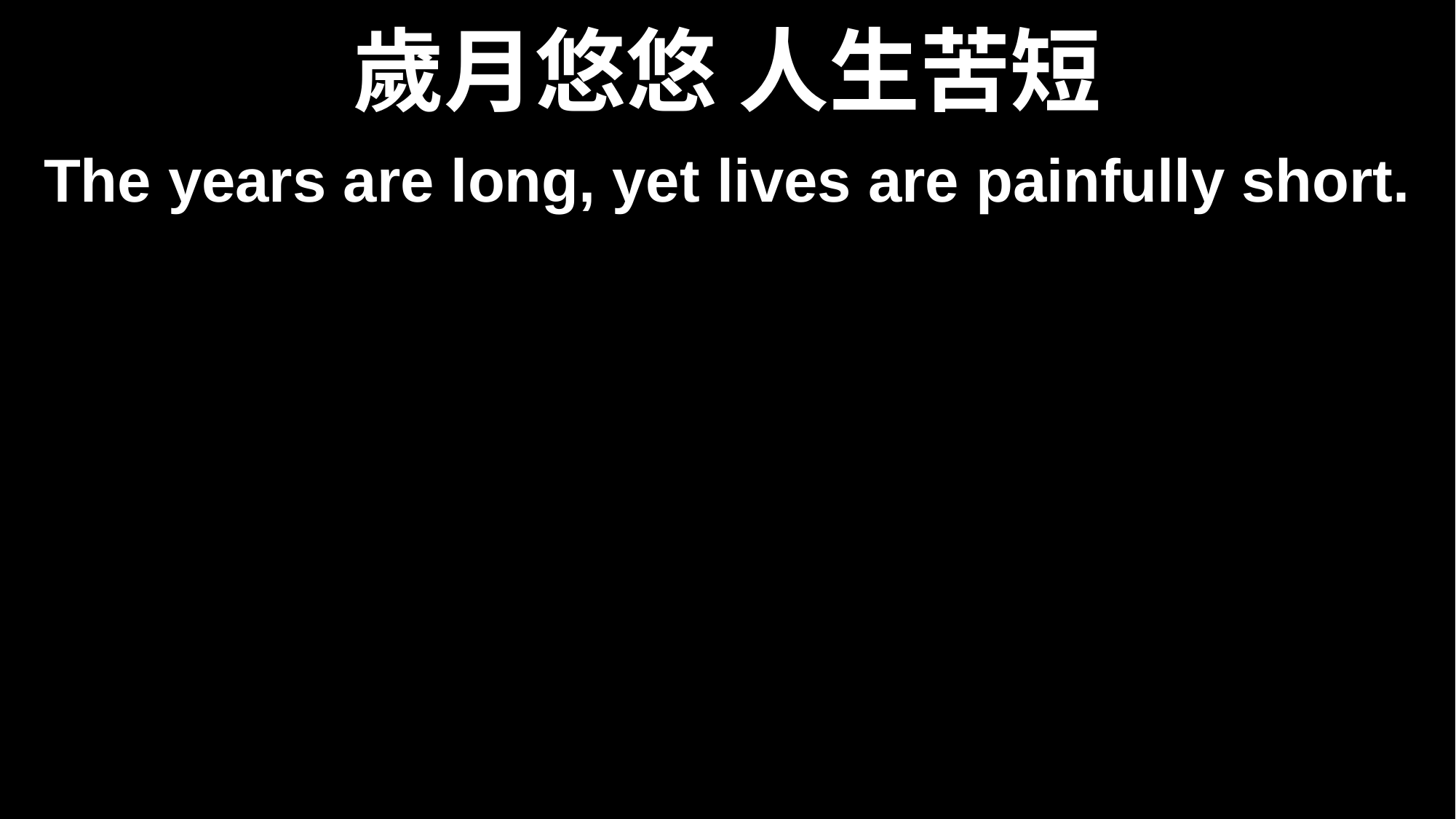

# 歲月悠悠 人生苦短
The years are long, yet lives are painfully short.